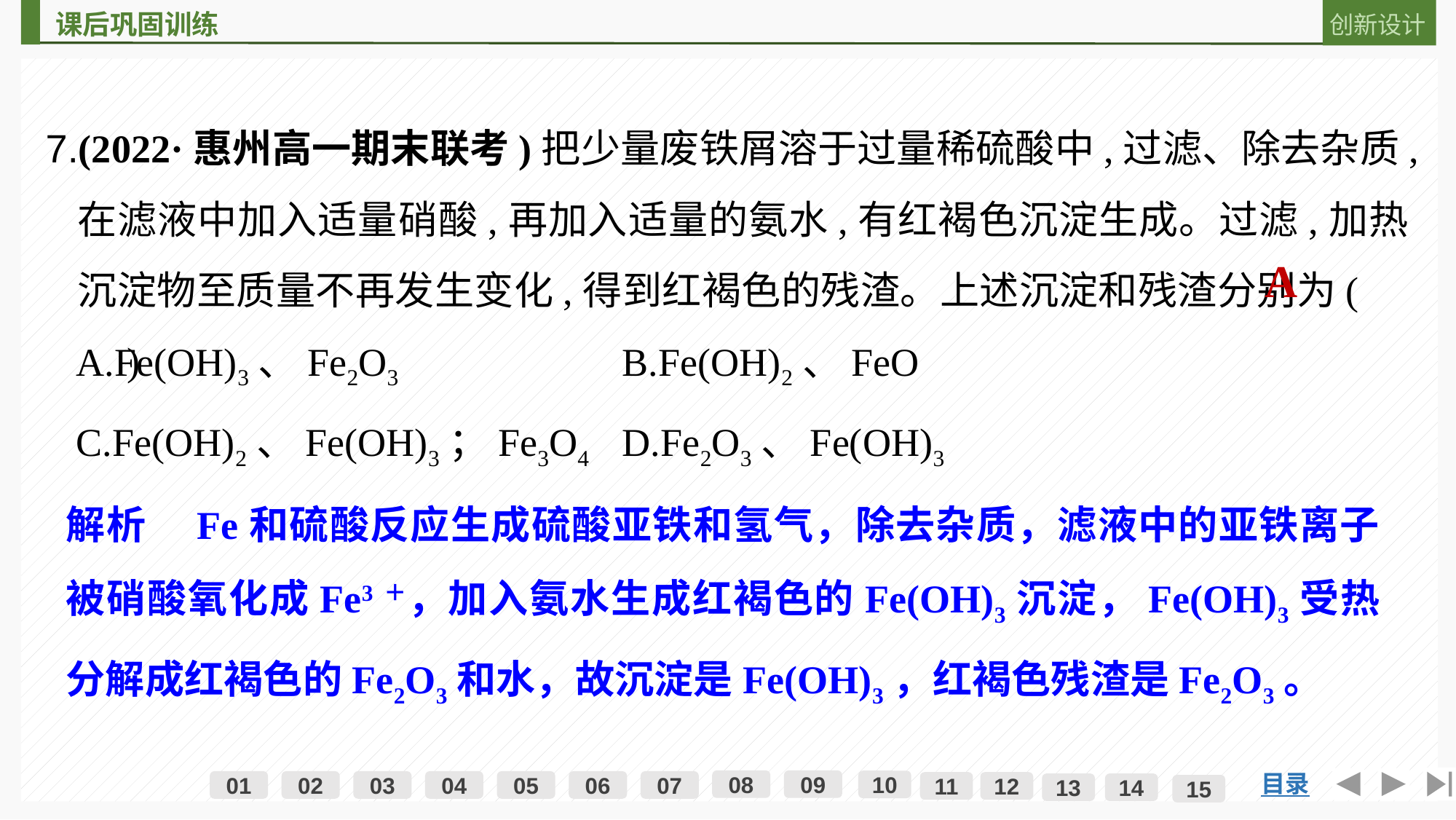

7.(2022·惠州高一期末联考)把少量废铁屑溶于过量稀硫酸中,过滤、除去杂质,在滤液中加入适量硝酸,再加入适量的氨水,有红褐色沉淀生成。过滤,加热沉淀物至质量不再发生变化,得到红褐色的残渣。上述沉淀和残渣分别为(　　)
A
A.Fe(OH)3、Fe2O3			B.Fe(OH)2、FeO
C.Fe(OH)2、Fe(OH)3；Fe3O4	D.Fe2O3、Fe(OH)3
解析　Fe和硫酸反应生成硫酸亚铁和氢气，除去杂质，滤液中的亚铁离子被硝酸氧化成Fe3＋，加入氨水生成红褐色的Fe(OH)3沉淀，Fe(OH)3受热分解成红褐色的Fe2O3和水，故沉淀是Fe(OH)3，红褐色残渣是Fe2O3。